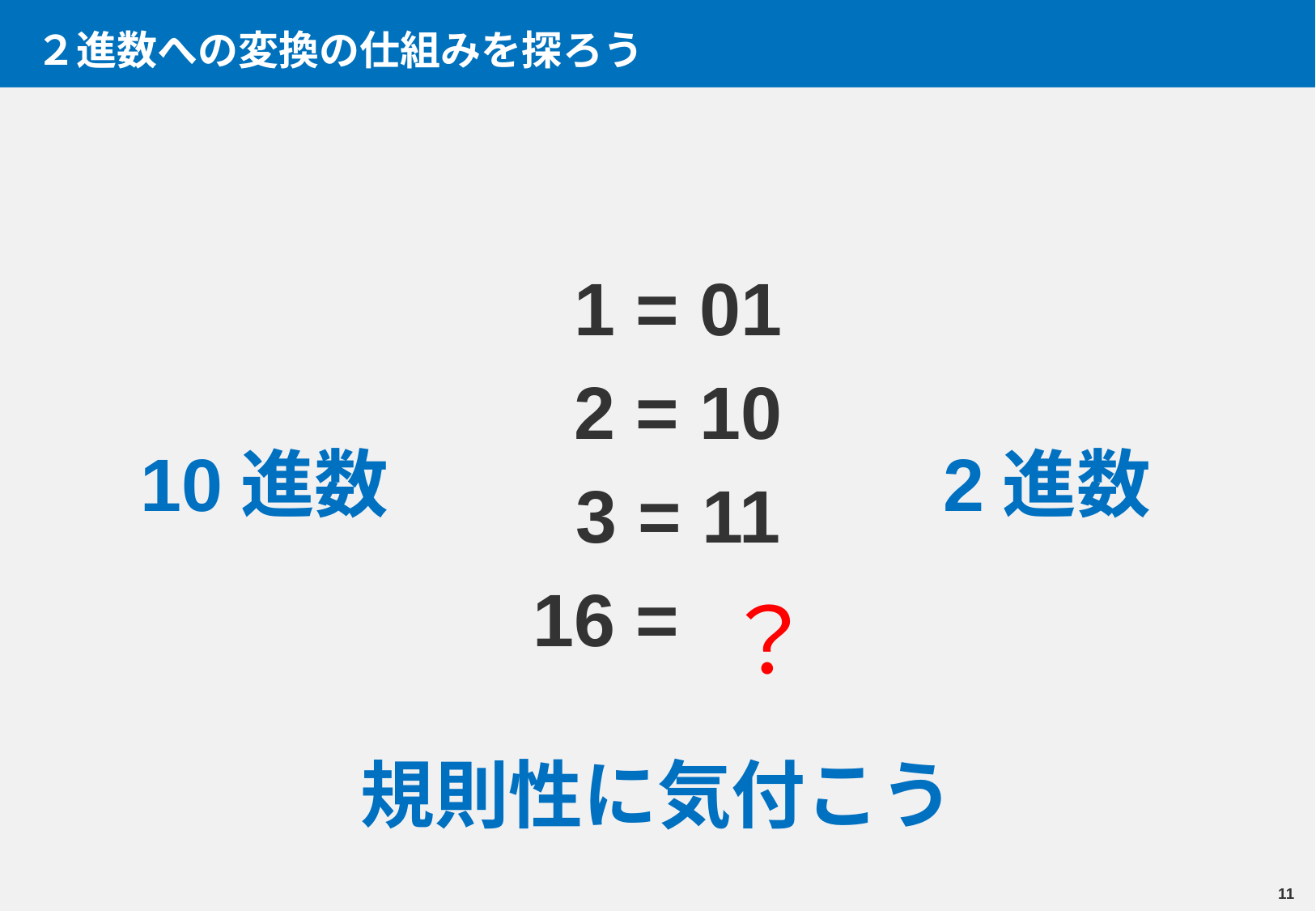

# ２進数への変換の仕組みを探ろう

01 = 01
02 = 10
03 = 11
16 = 00

10進数
2進数
？
規則性に気付こう
11